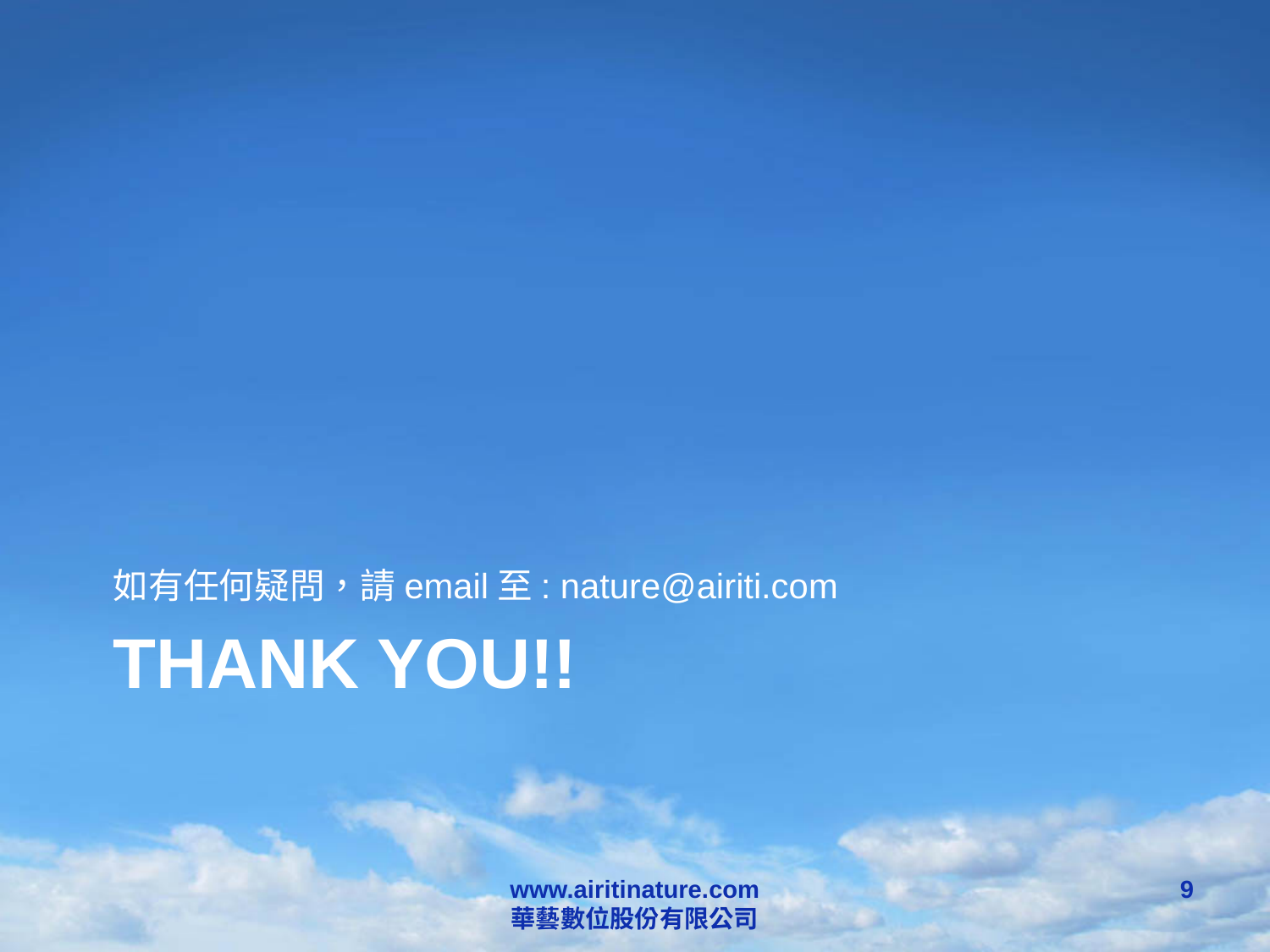

如有任何疑問，請email至: nature@airiti.com
# Thank you!!
www.airitinature.com
華藝數位股份有限公司
9